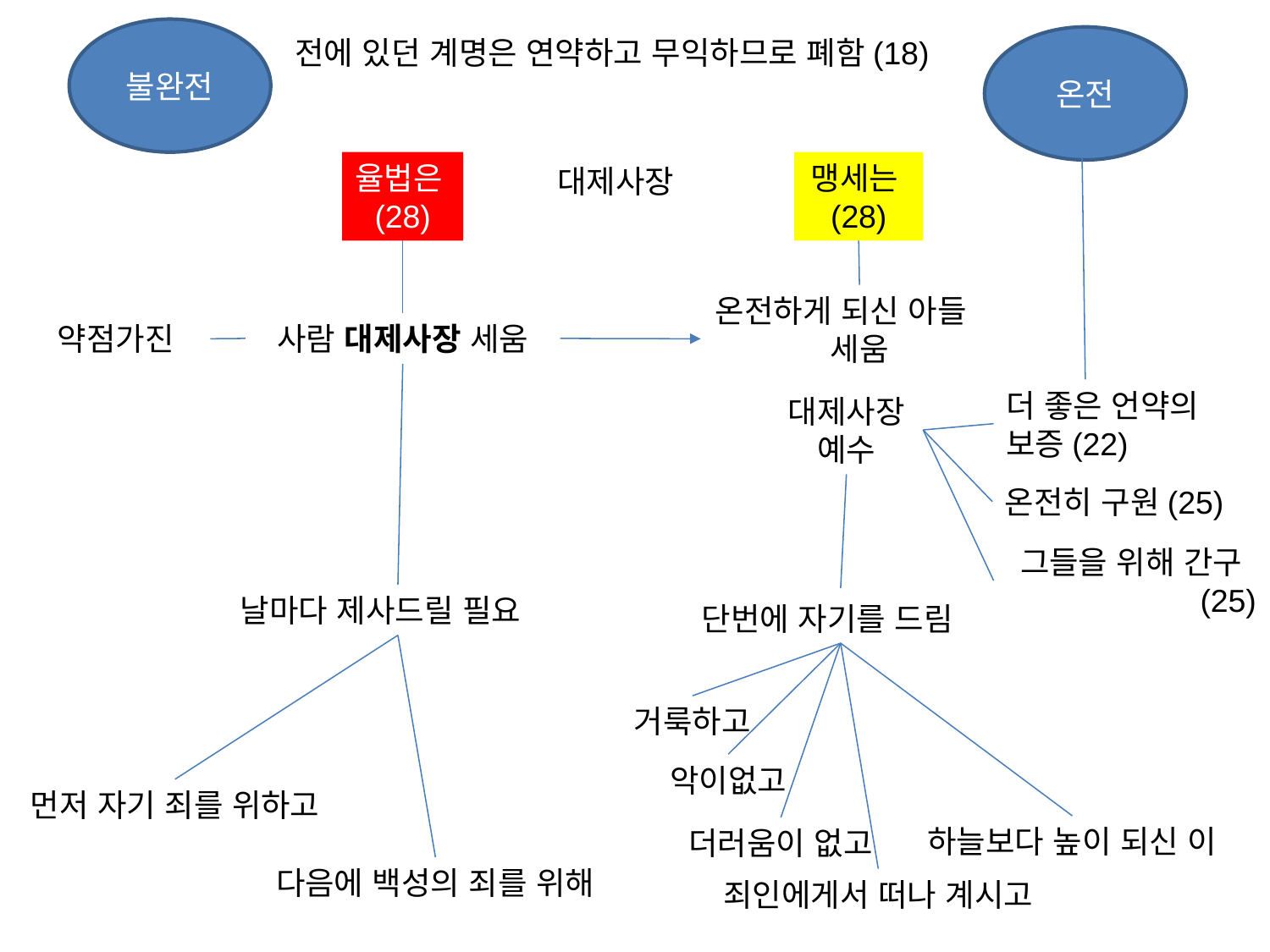

불완전
전에 있던 계명은 연약하고 무익하므로 폐함(18)
온전
맹세는(28)
율법은(28)
대제사장
온전하게 되신 아들
세움
약점가진
사람 대제사장 세움
더 좋은 언약의 보증(22)
대제사장
예수
온전히 구원(25)
그들을 위해 간구
(25)
날마다 제사드릴 필요
단번에 자기를 드림
거룩하고
악이없고
먼저 자기 죄를 위하고
하늘보다 높이 되신 이
더러움이 없고
다음에 백성의 죄를 위해
죄인에게서 떠나 계시고